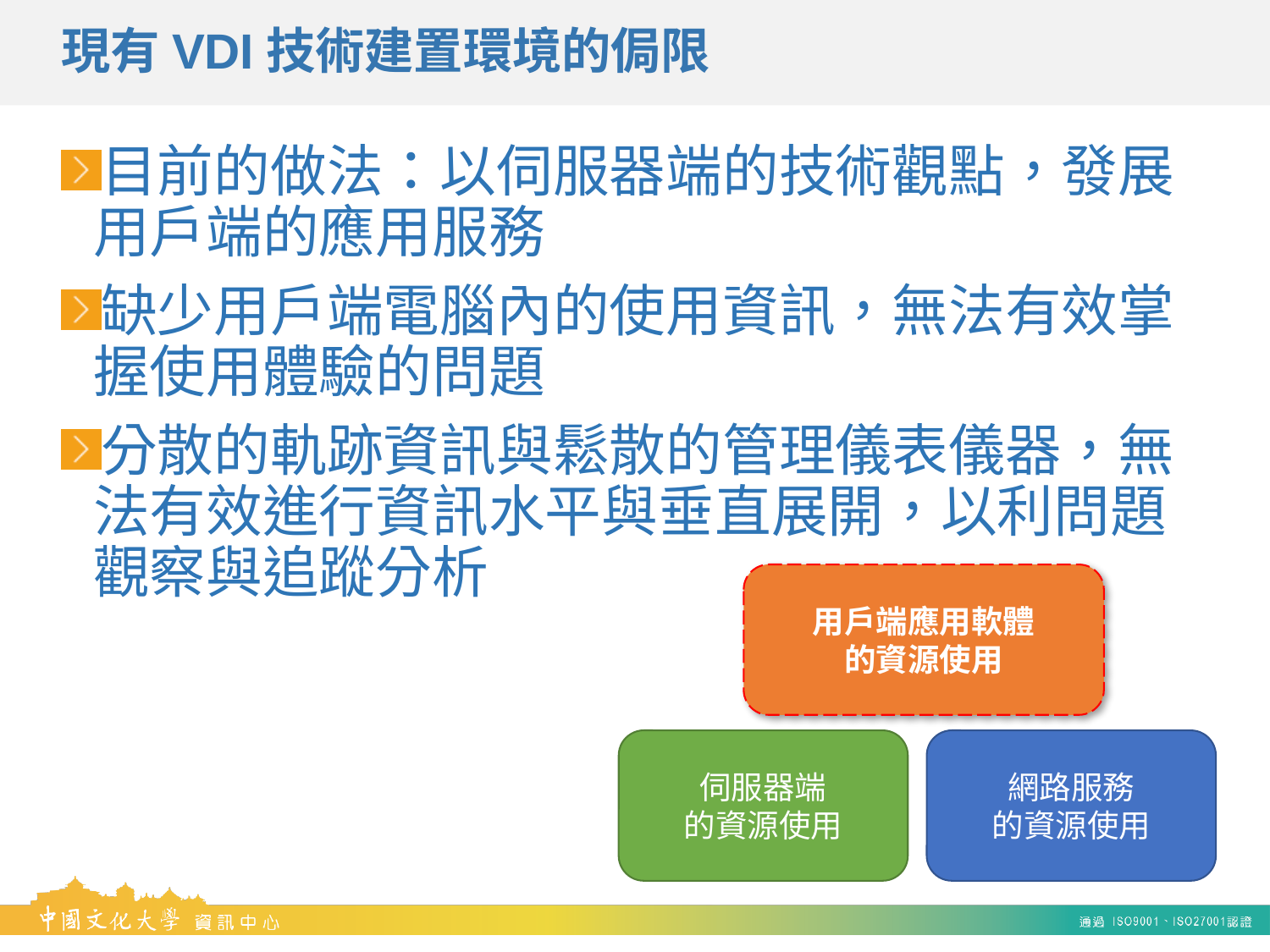

# 現有VDI技術建置環境的侷限
目前的做法：以伺服器端的技術觀點，發展用戶端的應用服務
缺少用戶端電腦內的使用資訊，無法有效掌握使用體驗的問題
分散的軌跡資訊與鬆散的管理儀表儀器，無法有效進行資訊水平與垂直展開，以利問題觀察與追蹤分析
用戶端應用軟體
的資源使用
伺服器端
的資源使用
網路服務
的資源使用